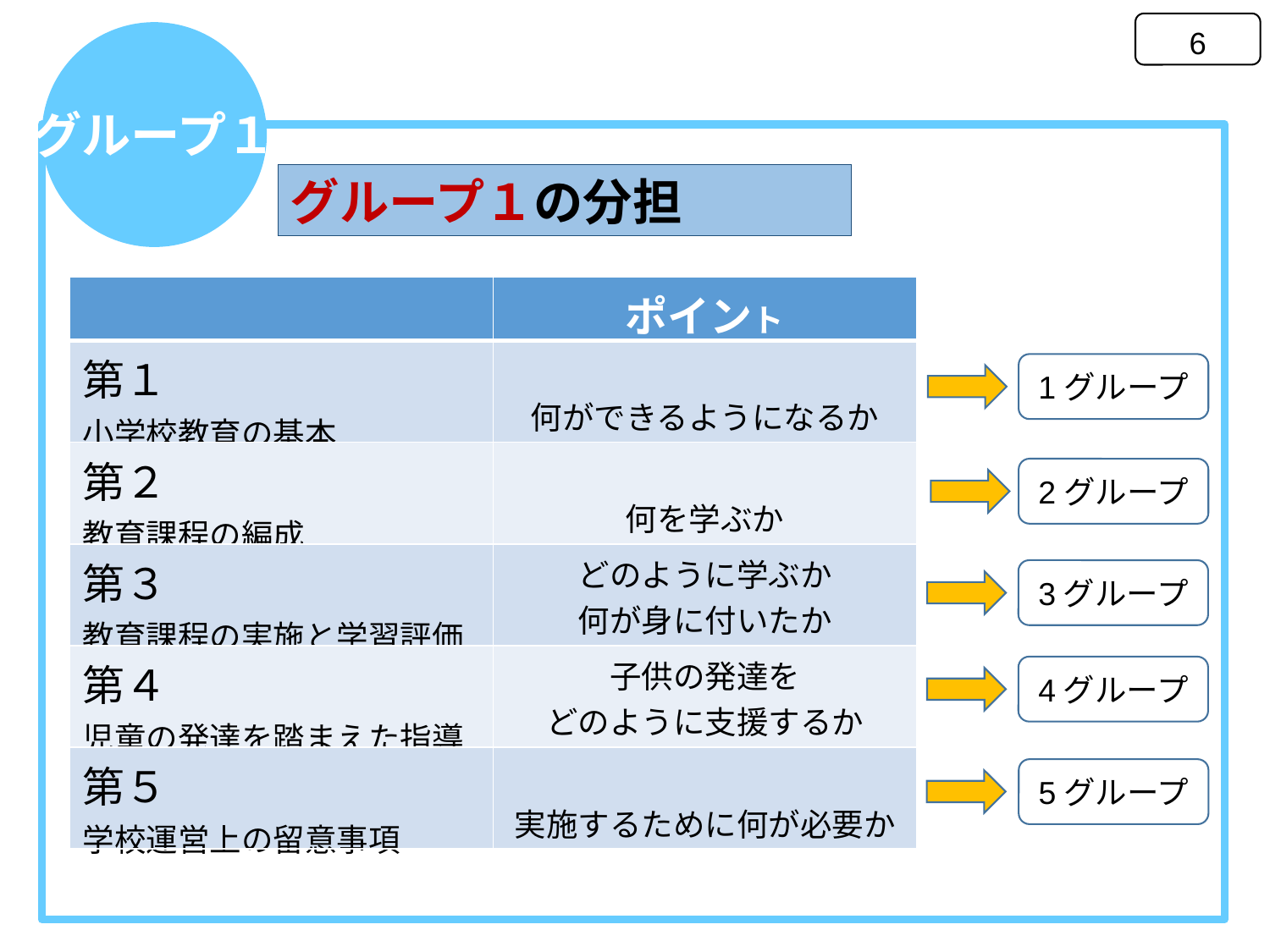

6

グループ１

グループ１の分担
|  | ポイント |
| --- | --- |
| 第１ 小学校教育の基本 | 何ができるようになるか |
| 第２ 教育課程の編成 | 何を学ぶか |
| 第３ 教育課程の実施と学習評価 | どのように学ぶか 何が身に付いたか |
| 第４ 児童の発達を踏まえた指導 | 子供の発達を どのように支援するか |
| 第５ 学校運営上の留意事項 | 実施するために何が必要か |
1グループ

2グループ

3グループ

4グループ

5グループ